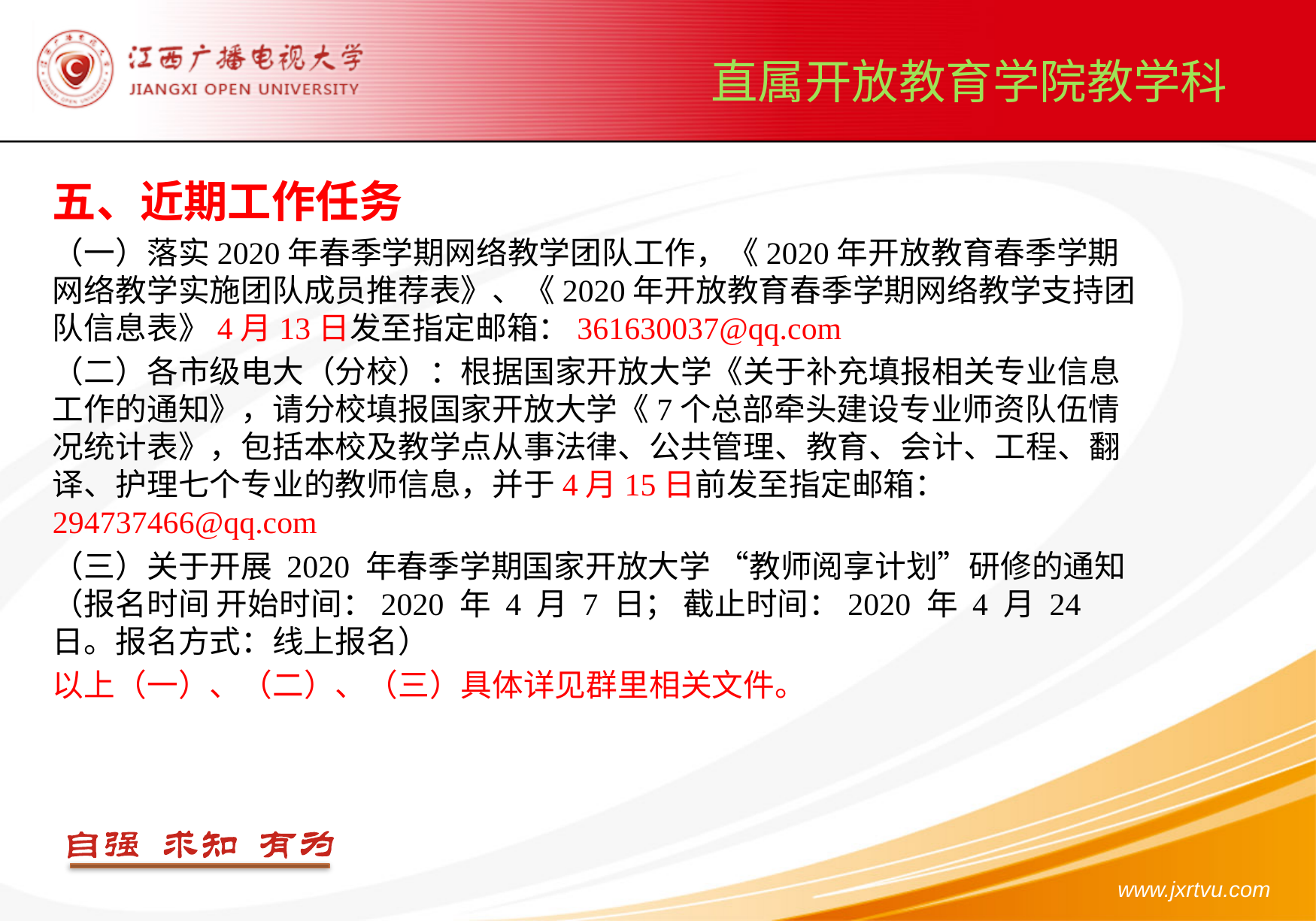

# 直属开放教育学院教学科
五、近期工作任务
（一）落实2020年春季学期网络教学团队工作，《2020年开放教育春季学期网络教学实施团队成员推荐表》、《2020年开放教育春季学期网络教学支持团队信息表》4月13日发至指定邮箱：361630037@qq.com
（二）各市级电大（分校）：根据国家开放大学《关于补充填报相关专业信息工作的通知》，请分校填报国家开放大学《7个总部牵头建设专业师资队伍情况统计表》，包括本校及教学点从事法律、公共管理、教育、会计、工程、翻译、护理七个专业的教师信息，并于4月15日前发至指定邮箱：294737466@qq.com
（三）关于开展 2020 年春季学期国家开放大学 “教师阅享计划”研修的通知（报名时间 开始时间：2020 年 4 月 7 日； 截止时间：2020 年 4 月 24 日。报名方式：线上报名）
以上（一）、（二）、（三）具体详见群里相关文件。